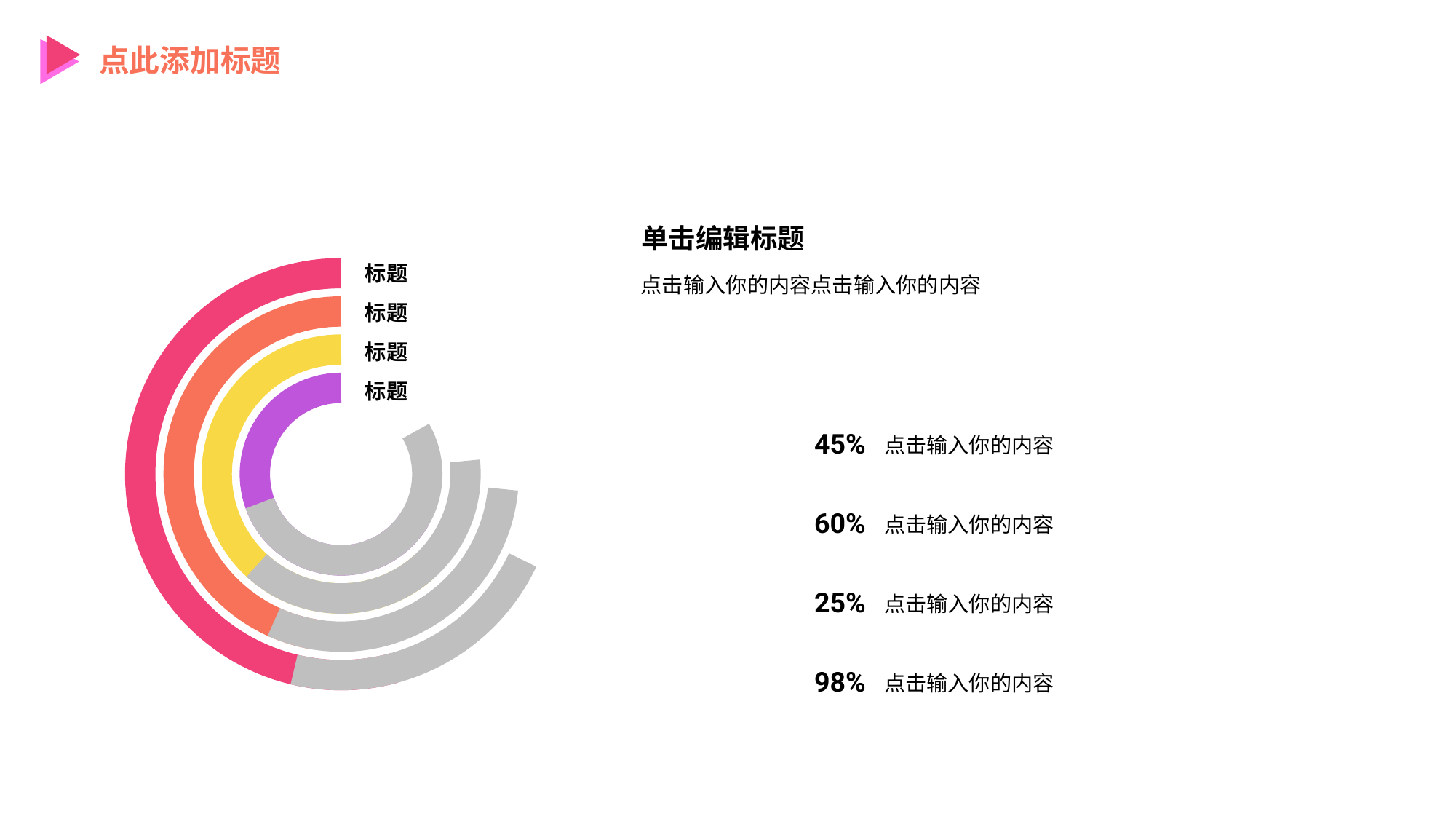

点此添加标题
单击编辑标题
标题
点击输入你的内容点击输入你的内容

标题

标题

标题

45%
点击输入你的内容
60%
点击输入你的内容
25%
点击输入你的内容
98%
点击输入你的内容